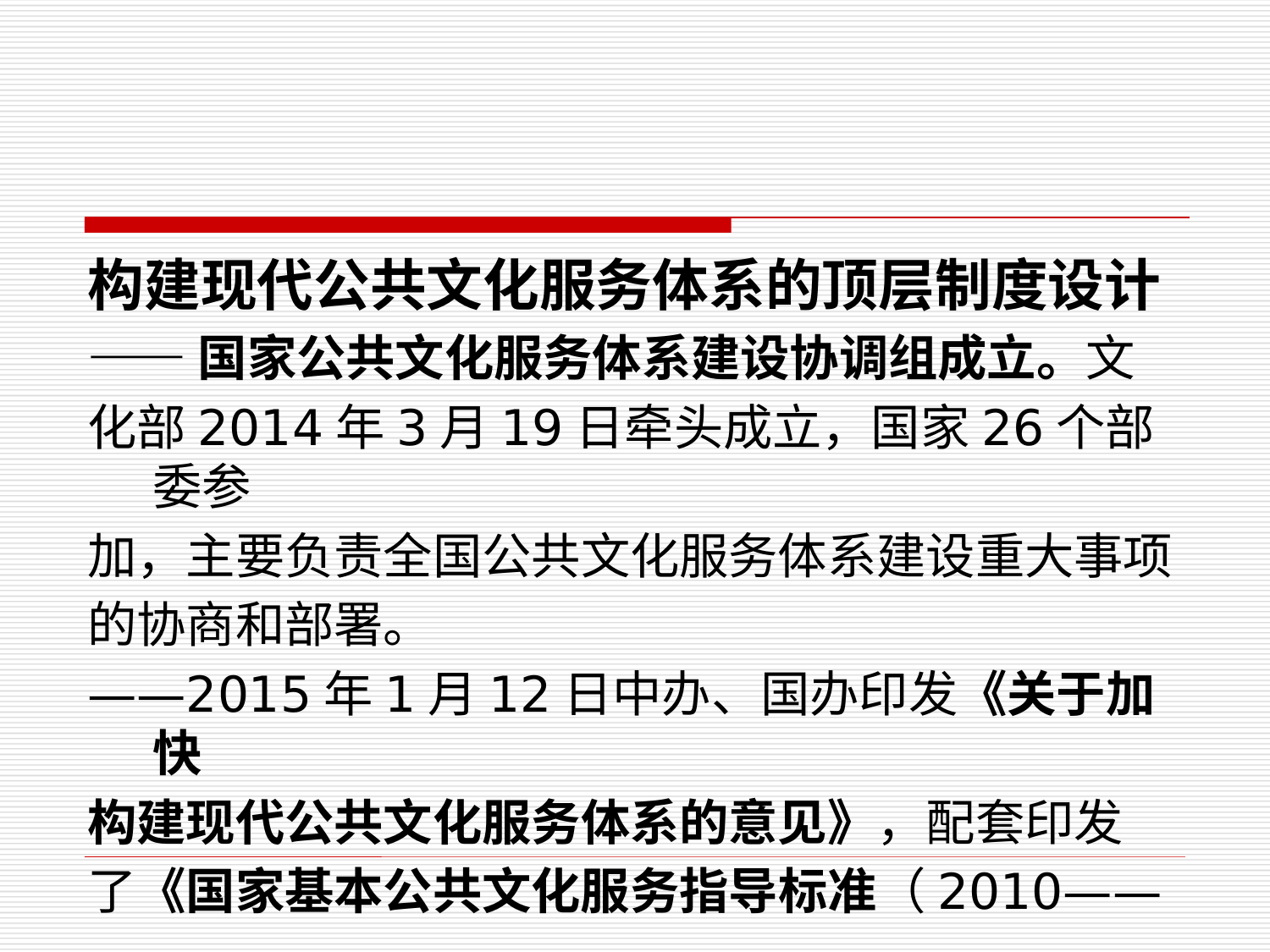

构建现代公共文化服务体系的顶层制度设计
——国家公共文化服务体系建设协调组成立。文
化部2014年3月19日牵头成立，国家26个部委参
加，主要负责全国公共文化服务体系建设重大事项
的协商和部署。
——2015年1月12日中办、国办印发《关于加快
构建现代公共文化服务体系的意见》，配套印发
了《国家基本公共文化服务指导标准（2010——